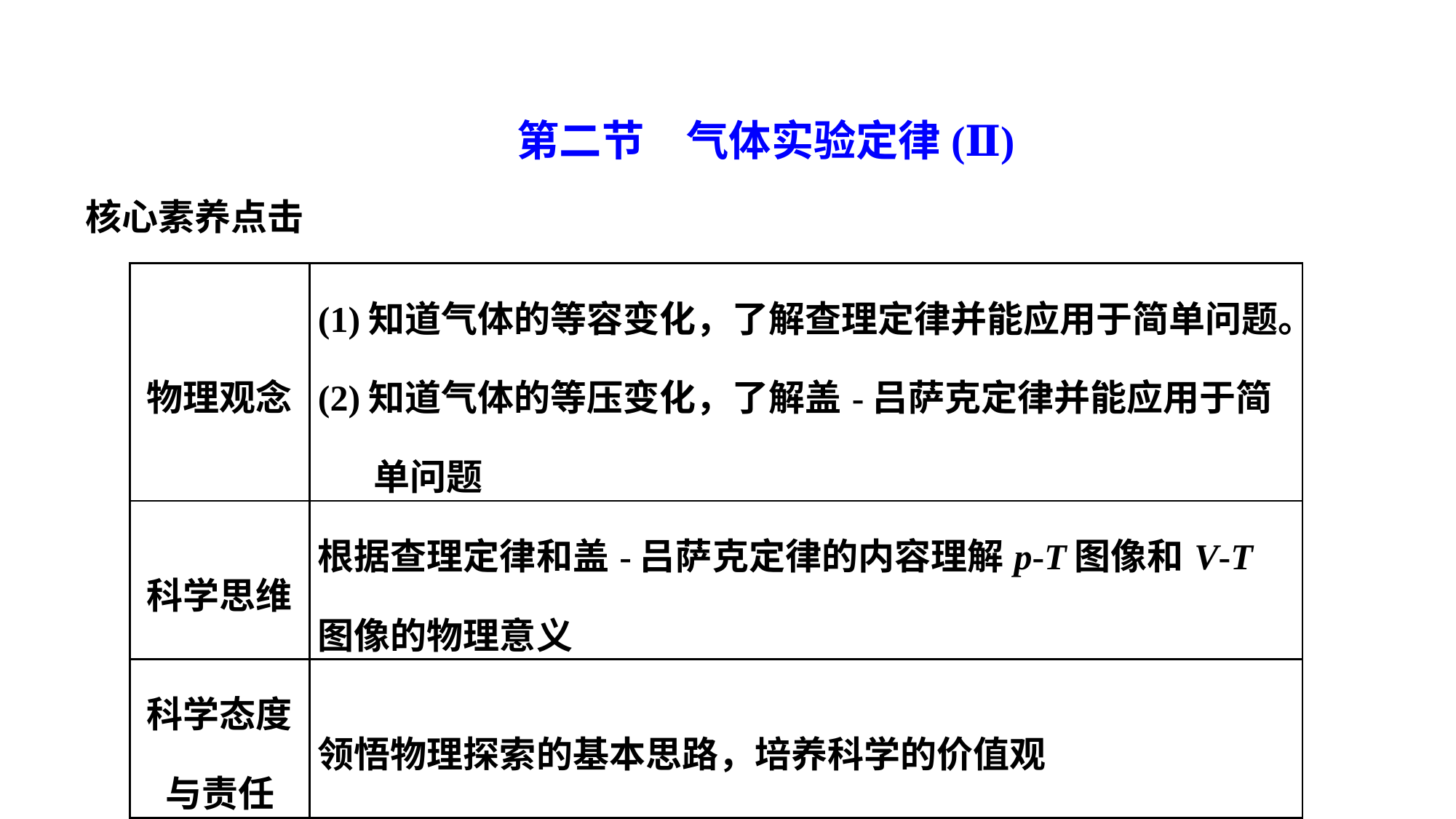

第二节　气体实验定律(Ⅱ)
核心素养点击

| 物理观念 | (1)知道气体的等容变化，了解查理定律并能应用于简单问题。 (2)知道气体的等压变化，了解盖-吕萨克定律并能应用于简单问题 |
| --- | --- |
| 科学思维 | 根据查理定律和盖-吕萨克定律的内容理解p-T图像和V-T图像的物理意义 |
| 科学态度与责任 | 领悟物理探索的基本思路，培养科学的价值观 |